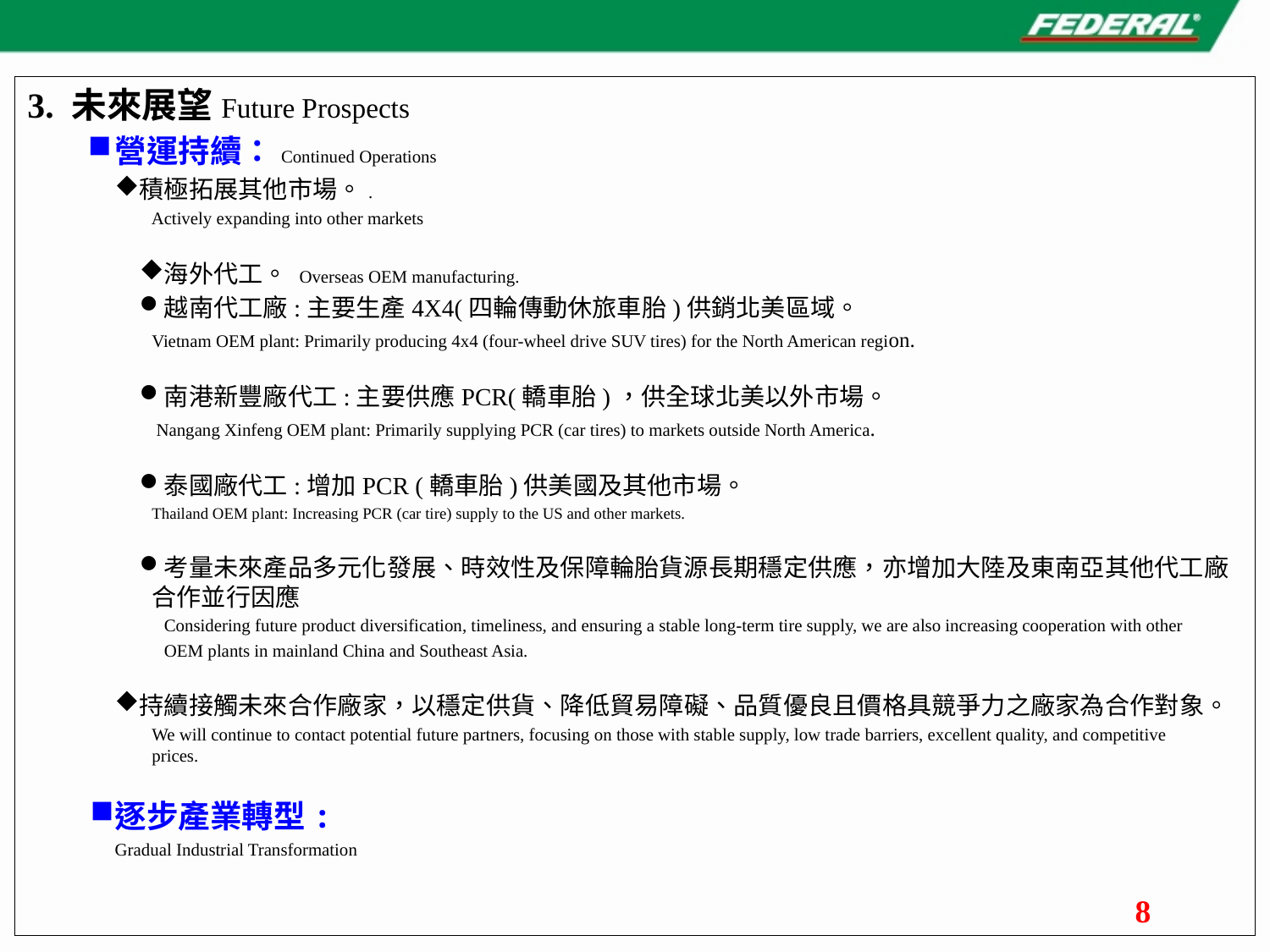

# 3. 未來展望Future Prospects
營運持續：Continued Operations
積極拓展其他市場。.
Actively expanding into other markets

海外代工。 Overseas OEM manufacturing.
越南代工廠:主要生產4X4(四輪傳動休旅車胎)供銷北美區域。
Vietnam OEM plant: Primarily producing 4x4 (four-wheel drive SUV tires) for the North American region.

南港新豐廠代工:主要供應PCR(轎車胎)，供全球北美以外市場。
 Nangang Xinfeng OEM plant: Primarily supplying PCR (car tires) to markets outside North America.

泰國廠代工:增加PCR (轎車胎)供美國及其他市場。
Thailand OEM plant: Increasing PCR (car tire) supply to the US and other markets.

考量未來產品多元化發展、時效性及保障輪胎貨源長期穩定供應，亦增加大陸及東南亞其他代工廠合作並行因應
Considering future product diversification, timeliness, and ensuring a stable long-term tire supply, we are also increasing cooperation with other
OEM plants in mainland China and Southeast Asia.

持續接觸未來合作廠家，以穩定供貨、降低貿易障礙、品質優良且價格具競爭力之廠家為合作對象。
We will continue to contact potential future partners, focusing on those with stable supply, low trade barriers, excellent quality, and competitive       prices.

逐步產業轉型:
Gradual Industrial Transformation

8